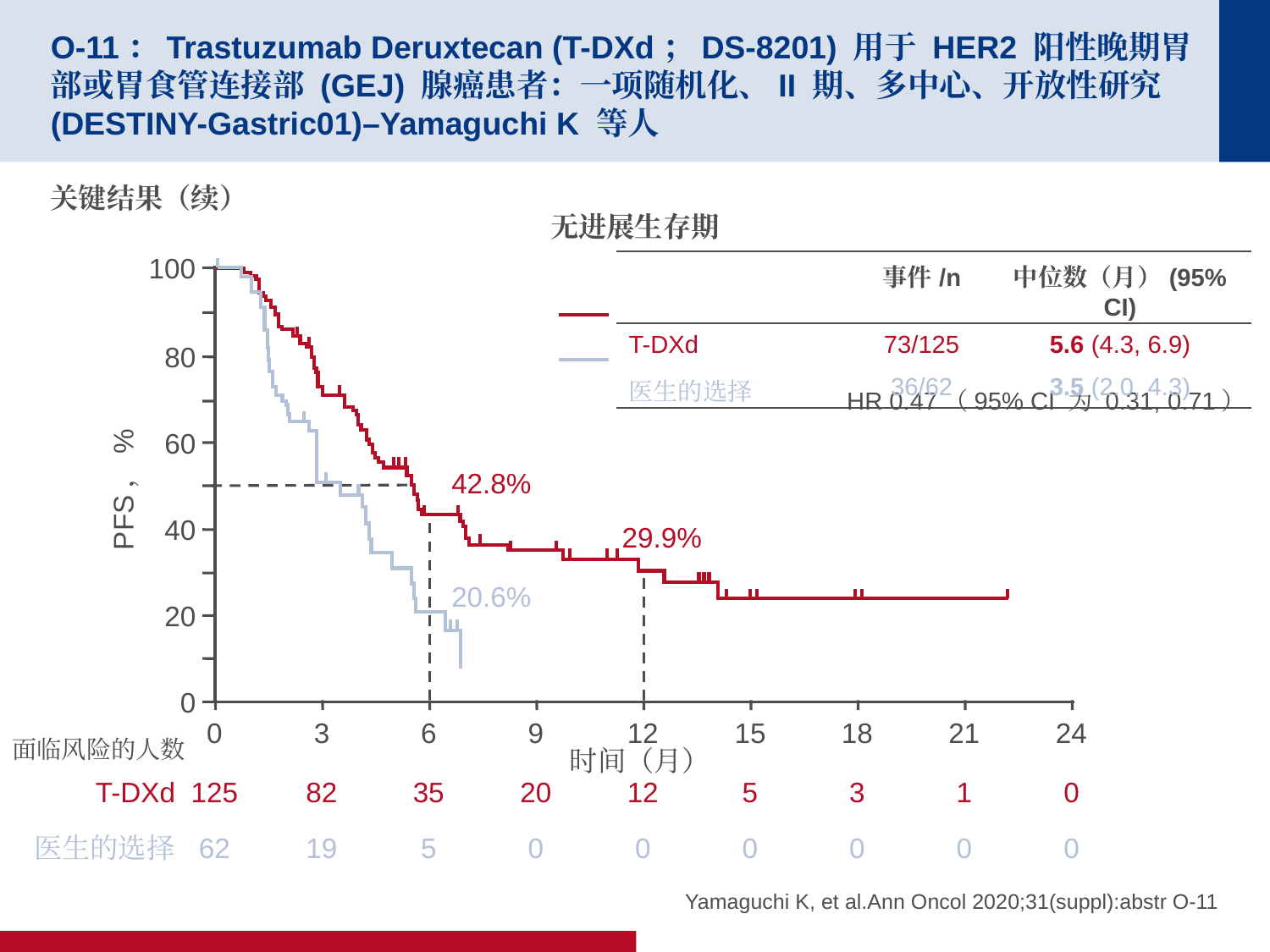

# O-11：Trastuzumab Deruxtecan (T-DXd；DS-8201) 用于 HER2 阳性晚期胃部或胃食管连接部 (GEJ) 腺癌患者：一项随机化、II 期、多中心、开放性研究 (DESTINY-Gastric01)–Yamaguchi K 等人
关键结果（续）

无进展生存期
100

80

60

PFS，%
40

20

0

|  | 事件/n | 中位数（月）(95% CI) |
| --- | --- | --- |
| T-DXd | 73/125 | 5.6 (4.3, 6.9) |
| 医生的选择 | 36/62 | 3.5 (2.0, 4.3) |

HR 0.47（95% CI 为 0.31, 0.71）
42.8%
29.9%
20.6%

0
3
6
9
12
15
18
21
24
面临风险的人数
时间（月）
T-DXd
125
82
35
20
12
5
3
1
0
医生的选择
62
19
5
0
0
0
0
0
0
Yamaguchi K, et al.Ann Oncol 2020;31(suppl):abstr O-11